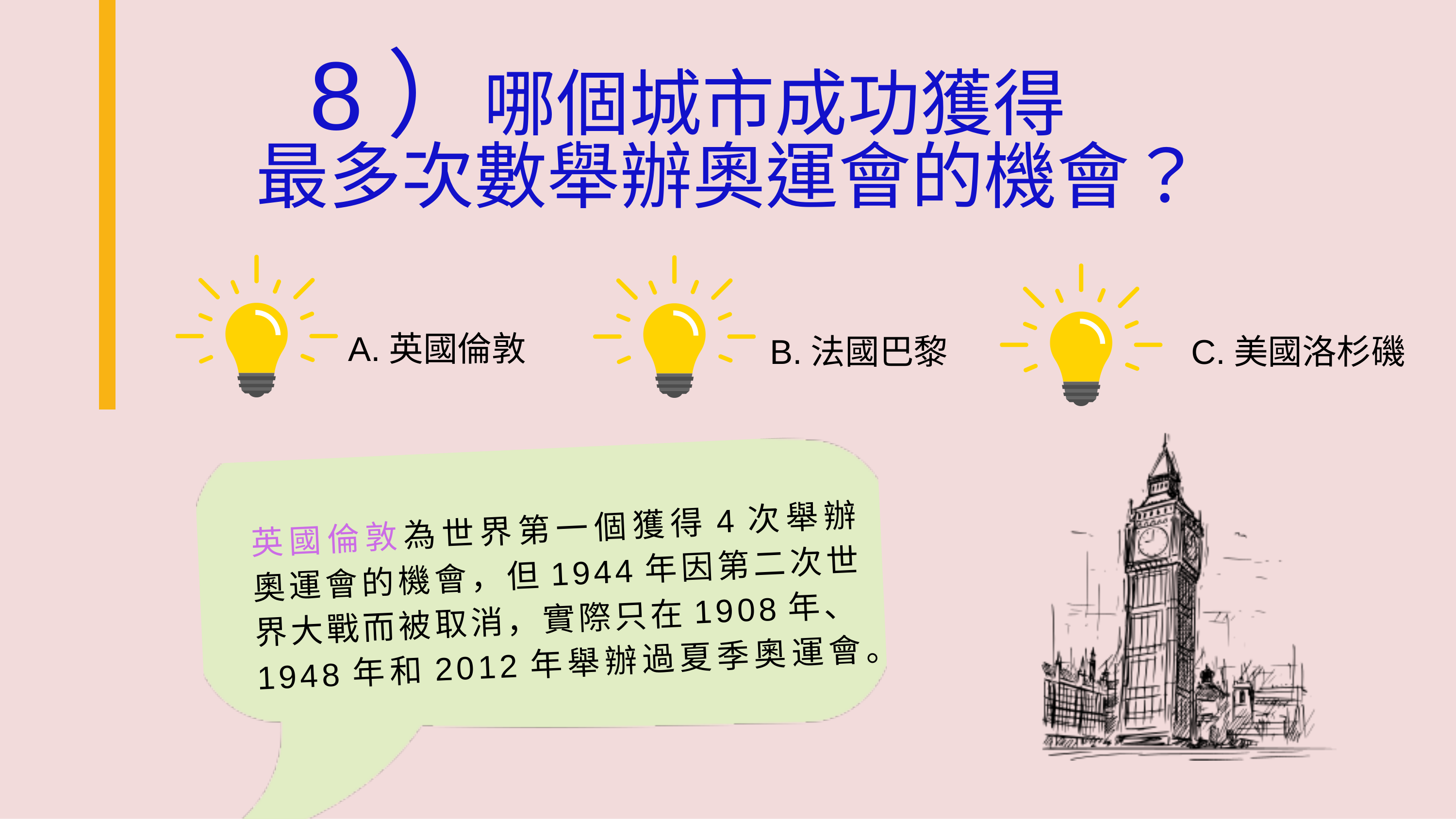

8）哪個城市成功獲得
    最多次數舉辦奧運會的機會？

A.英國倫敦
B.法國巴黎
C.美國洛杉磯

英國倫敦為世界第一個獲得4次舉辦奧運會的機會，但1944年因第二次世界大戰而被取消，實際只在1908年、1948年和2012年舉辦過夏季奧運會。